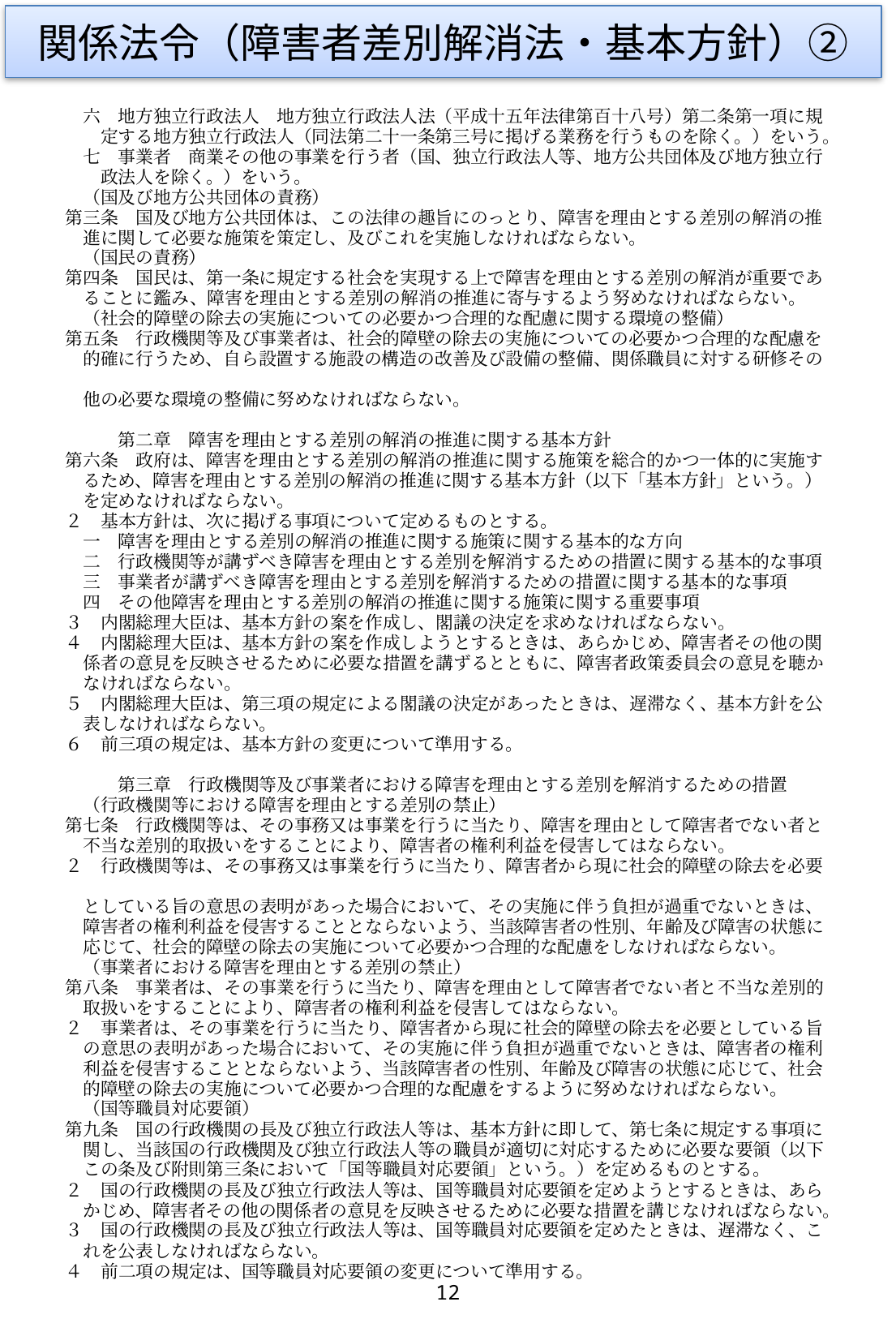

関係法令（障害者差別解消法・基本方針）②
　六　地方独立行政法人　地方独立行政法人法（平成十五年法律第百十八号）第二条第一項に規
　　定する地方独立行政法人（同法第二十一条第三号に掲げる業務を行うものを除く。）をいう。
　七　事業者　商業その他の事業を行う者（国、独立行政法人等、地方公共団体及び地方独立行
　　政法人を除く。）をいう。
　（国及び地方公共団体の責務）
第三条　国及び地方公共団体は、この法律の趣旨にのっとり、障害を理由とする差別の解消の推
　進に関して必要な施策を策定し、及びこれを実施しなければならない。
　（国民の責務）
第四条　国民は、第一条に規定する社会を実現する上で障害を理由とする差別の解消が重要であ
　ることに鑑み、障害を理由とする差別の解消の推進に寄与するよう努めなければならない。
　（社会的障壁の除去の実施についての必要かつ合理的な配慮に関する環境の整備）
第五条　行政機関等及び事業者は、社会的障壁の除去の実施についての必要かつ合理的な配慮を
　的確に行うため、自ら設置する施設の構造の改善及び設備の整備、関係職員に対する研修その
　他の必要な環境の整備に努めなければならない。

　　　第二章　障害を理由とする差別の解消の推進に関する基本方針
第六条　政府は、障害を理由とする差別の解消の推進に関する施策を総合的かつ一体的に実施す
　るため、障害を理由とする差別の解消の推進に関する基本方針（以下「基本方針」という。）
　を定めなければならない。
２　基本方針は、次に掲げる事項について定めるものとする。
　一　障害を理由とする差別の解消の推進に関する施策に関する基本的な方向
　二　行政機関等が講ずべき障害を理由とする差別を解消するための措置に関する基本的な事項
　三　事業者が講ずべき障害を理由とする差別を解消するための措置に関する基本的な事項
　四　その他障害を理由とする差別の解消の推進に関する施策に関する重要事項
３　内閣総理大臣は、基本方針の案を作成し、閣議の決定を求めなければならない。
４　内閣総理大臣は、基本方針の案を作成しようとするときは、あらかじめ、障害者その他の関
　係者の意見を反映させるために必要な措置を講ずるとともに、障害者政策委員会の意見を聴か
　なければならない。
５　内閣総理大臣は、第三項の規定による閣議の決定があったときは、遅滞なく、基本方針を公
　表しなければならない。
６　前三項の規定は、基本方針の変更について準用する。

　　　第三章　行政機関等及び事業者における障害を理由とする差別を解消するための措置
　（行政機関等における障害を理由とする差別の禁止）
第七条　行政機関等は、その事務又は事業を行うに当たり、障害を理由として障害者でない者と
　不当な差別的取扱いをすることにより、障害者の権利利益を侵害してはならない。
２　行政機関等は、その事務又は事業を行うに当たり、障害者から現に社会的障壁の除去を必要
　としている旨の意思の表明があった場合において、その実施に伴う負担が過重でないときは、
　障害者の権利利益を侵害することとならないよう、当該障害者の性別、年齢及び障害の状態に
　応じて、社会的障壁の除去の実施について必要かつ合理的な配慮をしなければならない。
　（事業者における障害を理由とする差別の禁止）
第八条　事業者は、その事業を行うに当たり、障害を理由として障害者でない者と不当な差別的
　取扱いをすることにより、障害者の権利利益を侵害してはならない。
２　事業者は、その事業を行うに当たり、障害者から現に社会的障壁の除去を必要としている旨
　の意思の表明があった場合において、その実施に伴う負担が過重でないときは、障害者の権利
　利益を侵害することとならないよう、当該障害者の性別、年齢及び障害の状態に応じて、社会
　的障壁の除去の実施について必要かつ合理的な配慮をするように努めなければならない。
　（国等職員対応要領）
第九条　国の行政機関の長及び独立行政法人等は、基本方針に即して、第七条に規定する事項に
　関し、当該国の行政機関及び独立行政法人等の職員が適切に対応するために必要な要領（以下
　この条及び附則第三条において「国等職員対応要領」という。）を定めるものとする。
２　国の行政機関の長及び独立行政法人等は、国等職員対応要領を定めようとするときは、あら
　かじめ、障害者その他の関係者の意見を反映させるために必要な措置を講じなければならない。
３　国の行政機関の長及び独立行政法人等は、国等職員対応要領を定めたときは、遅滞なく、こ
　れを公表しなければならない。
４　前二項の規定は、国等職員対応要領の変更について準用する。

12